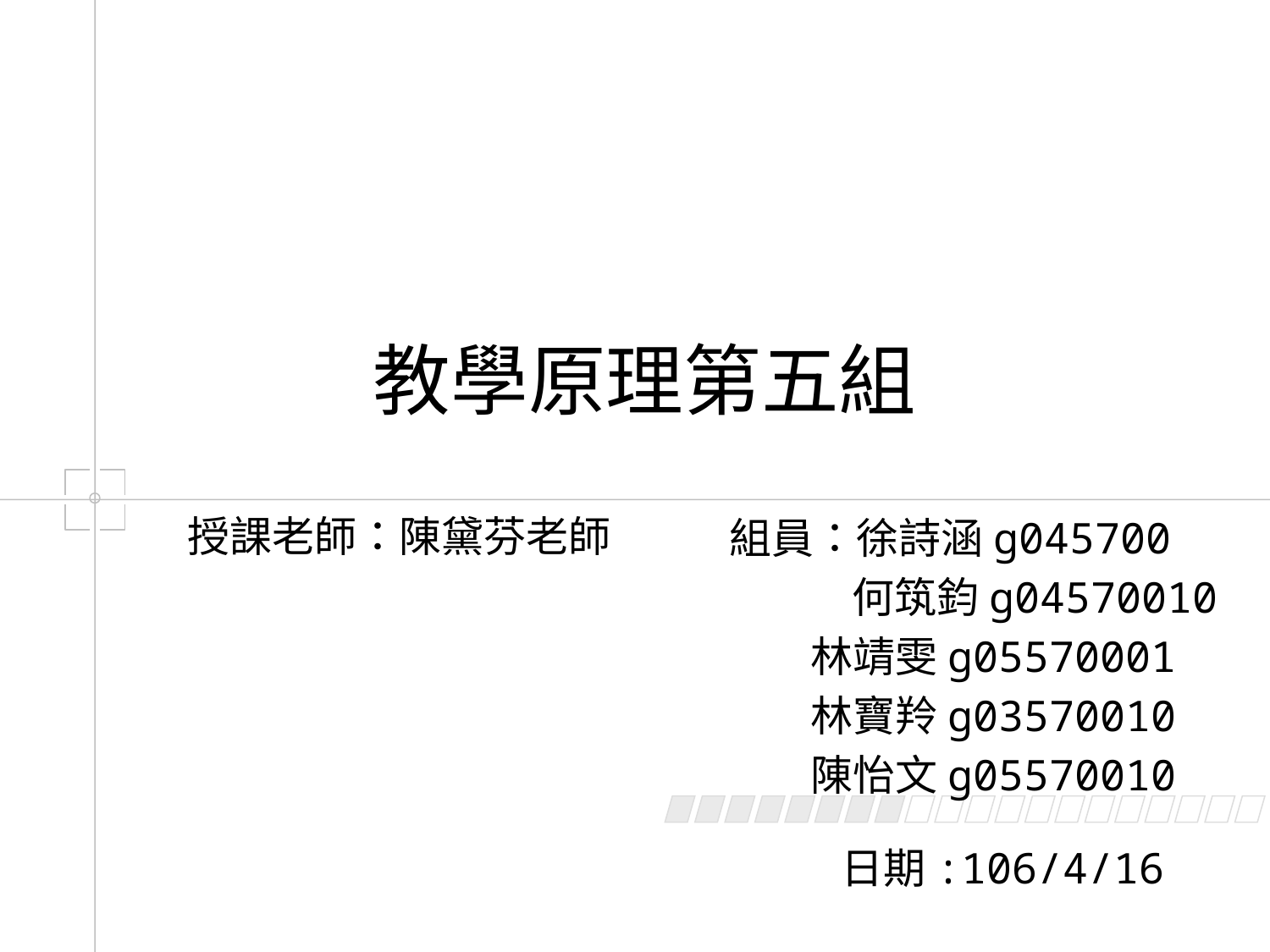

# 教學原理第五組
組員：徐詩涵g045700
　　　　何筑鈞g04570010
        林靖雯g05570001
        林寶羚g03570010
        陳怡文g05570010
授課老師：陳黛芬老師

日期:106/4/16